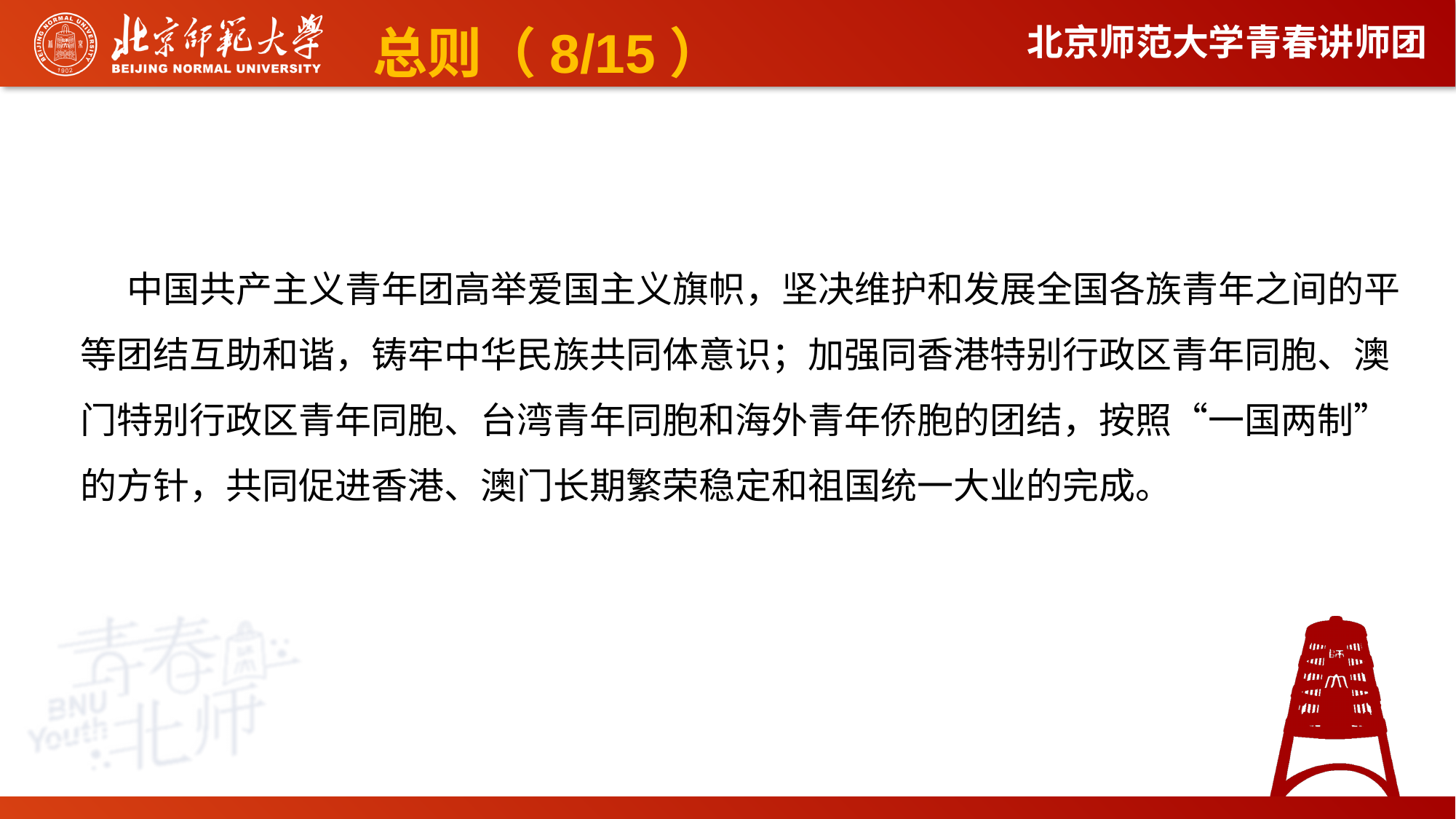

总则（8/15）

中国共产主义青年团高举爱国主义旗帜，坚决维护和发展全国各族青年之间的平等团结互助和谐，铸牢中华民族共同体意识；加强同香港特别行政区青年同胞、澳门特别行政区青年同胞、台湾青年同胞和海外青年侨胞的团结，按照“一国两制”的方针，共同促进香港、澳门长期繁荣稳定和祖国统一大业的完成。